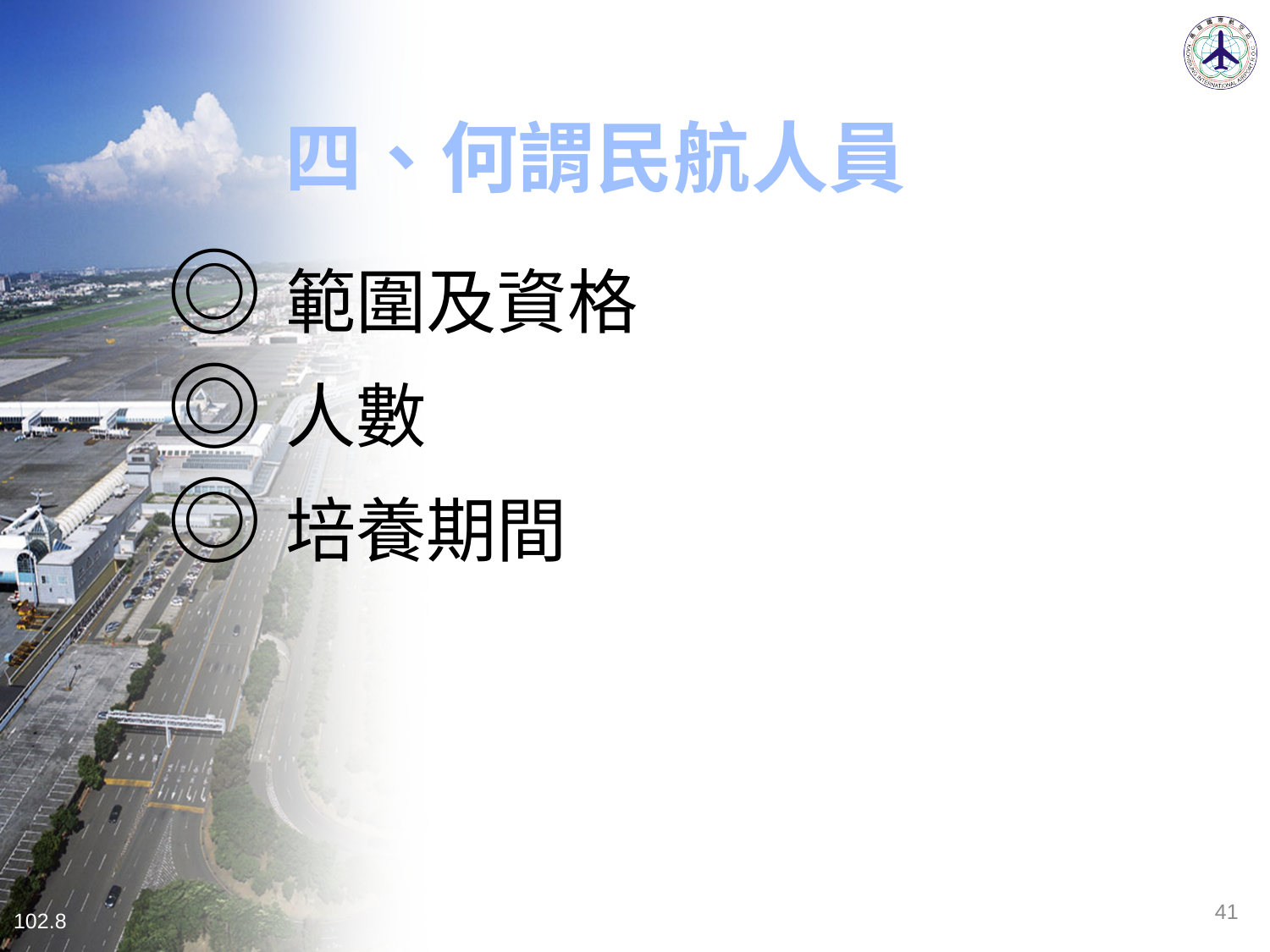

# 四、何謂民航人員
◎範圍及資格
◎人數
◎培養期間

41
102.8